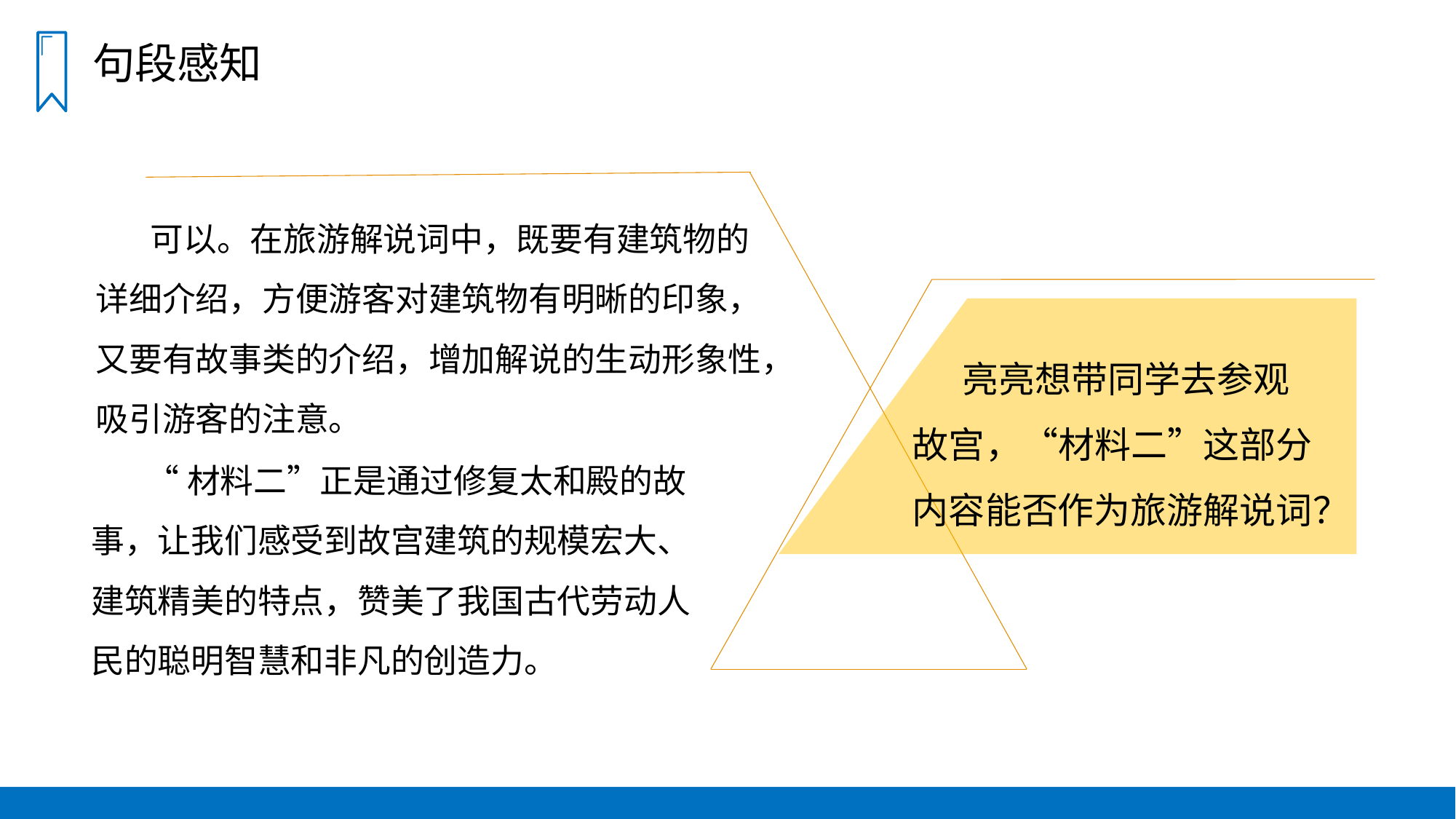

句段感知

可以。在旅游解说词中，既要有建筑物的详细介绍，方便游客对建筑物有明晰的印象，又要有故事类的介绍，增加解说的生动形象性，吸引游客的注意。
     亮亮想带同学去参观故宫，“材料二”这部分内容能否作为旅游解说词？
“材料二”正是通过修复太和殿的故事，让我们感受到故宫建筑的规模宏大、建筑精美的特点，赞美了我国古代劳动人民的聪明智慧和非凡的创造力。